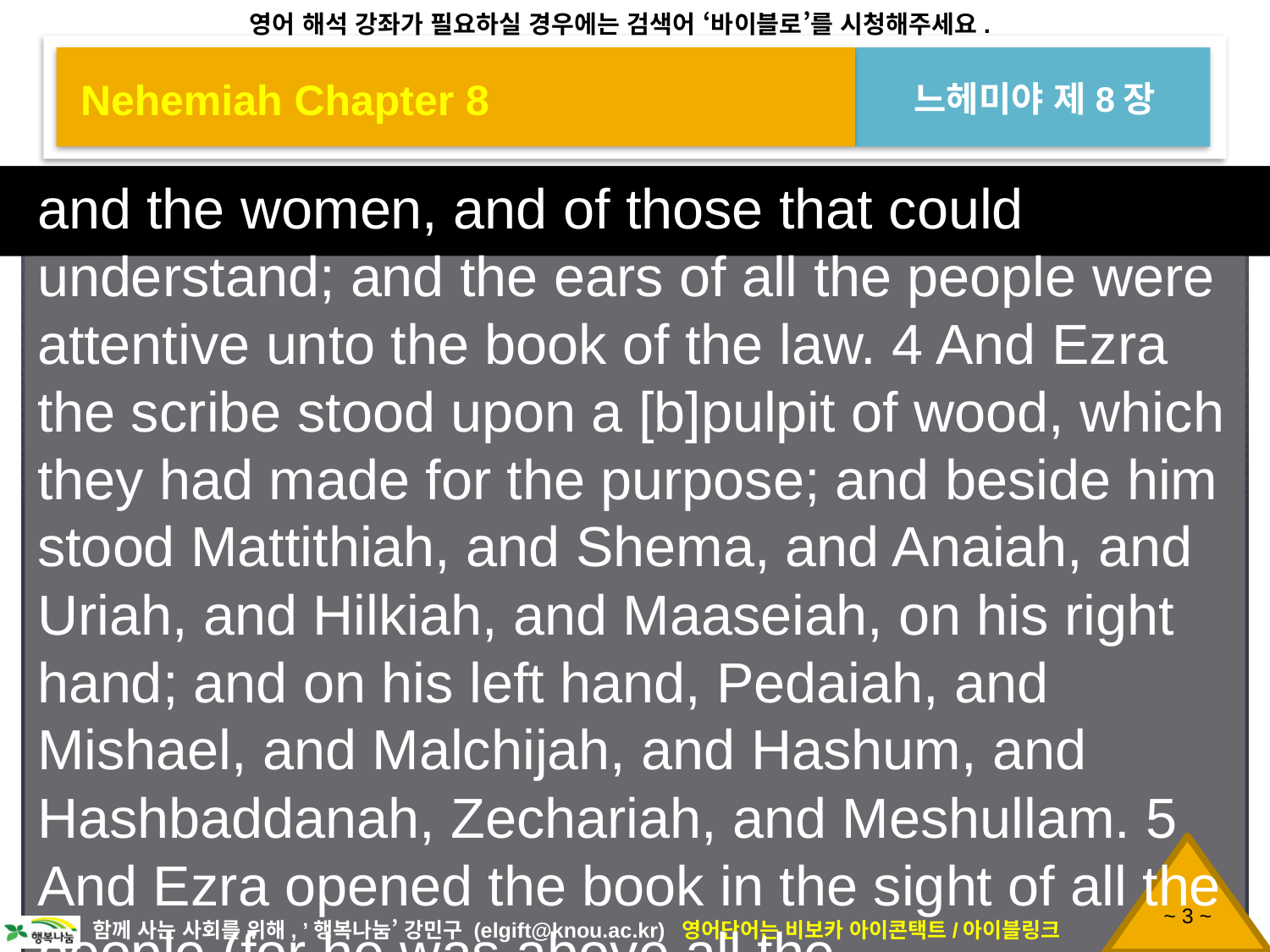

Nehemiah Chapter 8
느헤미야 제8장
and the women, and of those that could understand; and the ears of all the people were attentive unto the book of the law. 4 And Ezra the scribe stood upon a [b]pulpit of wood, which they had made for the purpose; and beside him stood Mattithiah, and Shema, and Anaiah, and Uriah, and Hilkiah, and Maaseiah, on his right hand; and on his left hand, Pedaiah, and Mishael, and Malchijah, and Hashum, and Hashbaddanah, Zechariah, and Meshullam. 5 And Ezra opened the book in the sight of all the people (for he was above all the